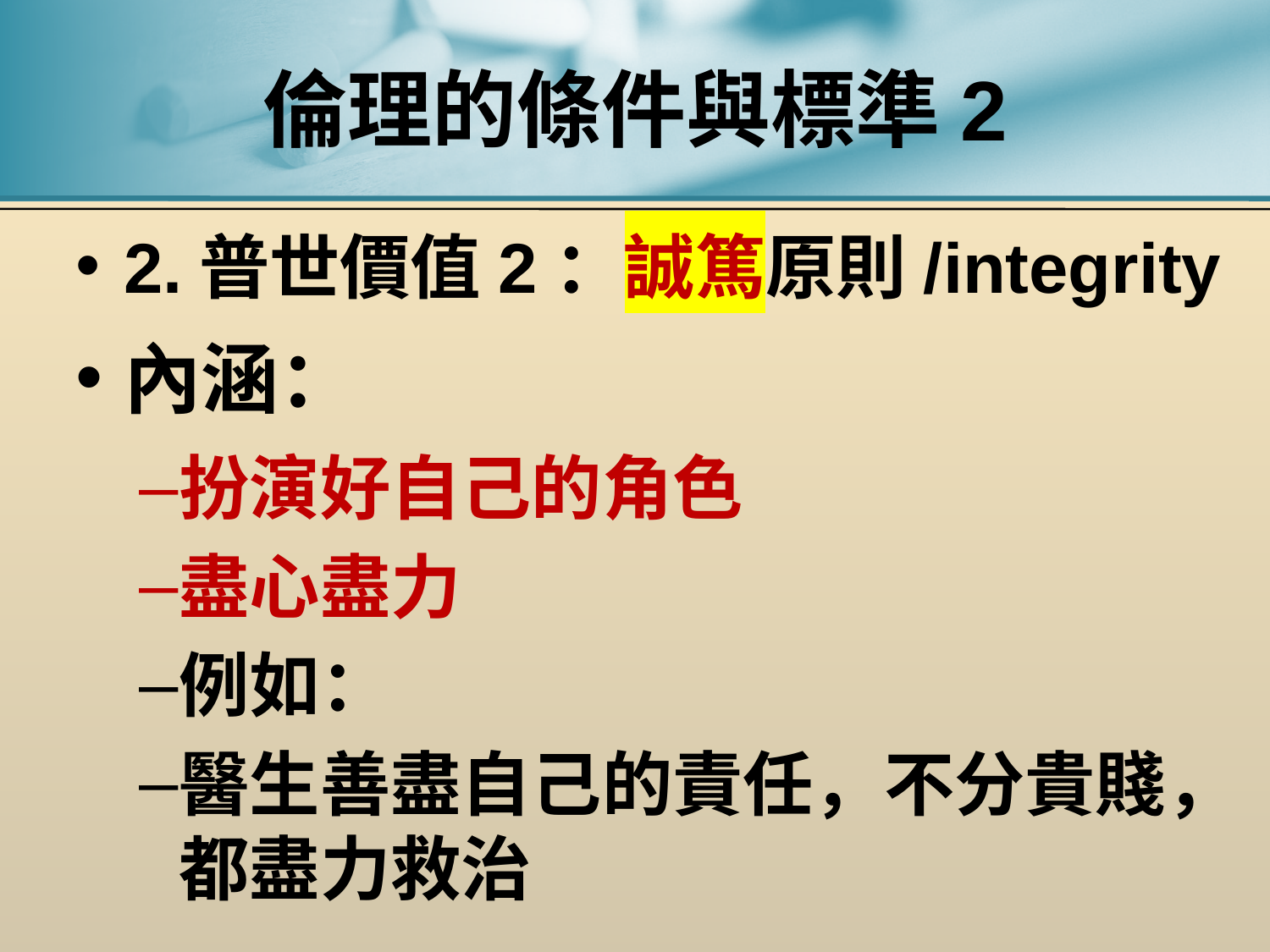

# 倫理的條件與標準2
2.普世價值2：誠篤原則/integrity
內涵：
扮演好自己的角色
盡心盡力
例如：
醫生善盡自己的責任，不分貴賤，都盡力救治